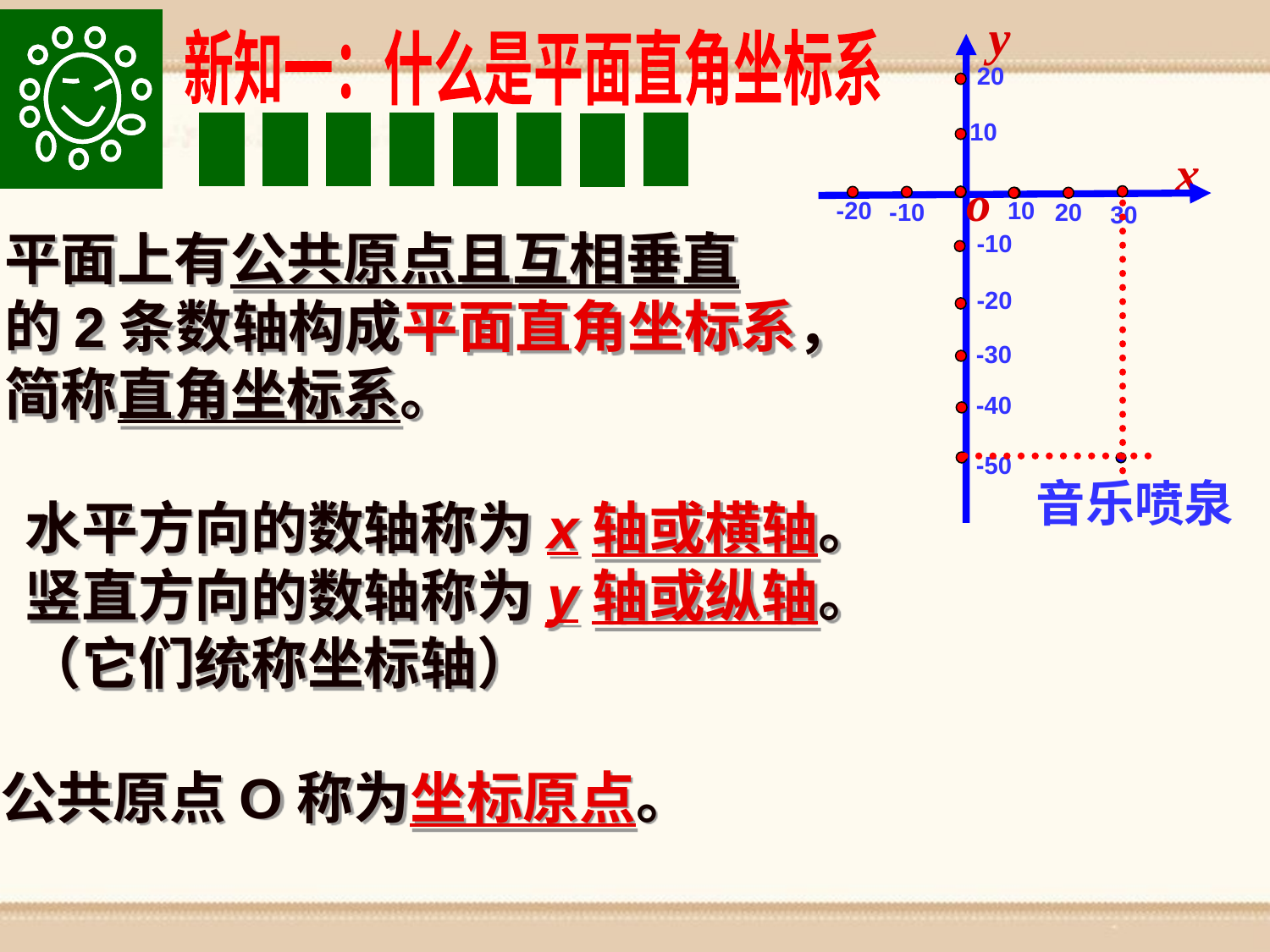

y

新知一：什么是平面直角坐标系

20

 10

x
o

-20
10
-10
20

30

音乐喷泉
平面上有公共原点且互相垂直
的2条数轴构成平面直角坐标系，
简称直角坐标系。
-10

-20

-30

-40

-50

水平方向的数轴称为x轴或横轴。
竖直方向的数轴称为y轴或纵轴。
（它们统称坐标轴）
公共原点O称为坐标原点。